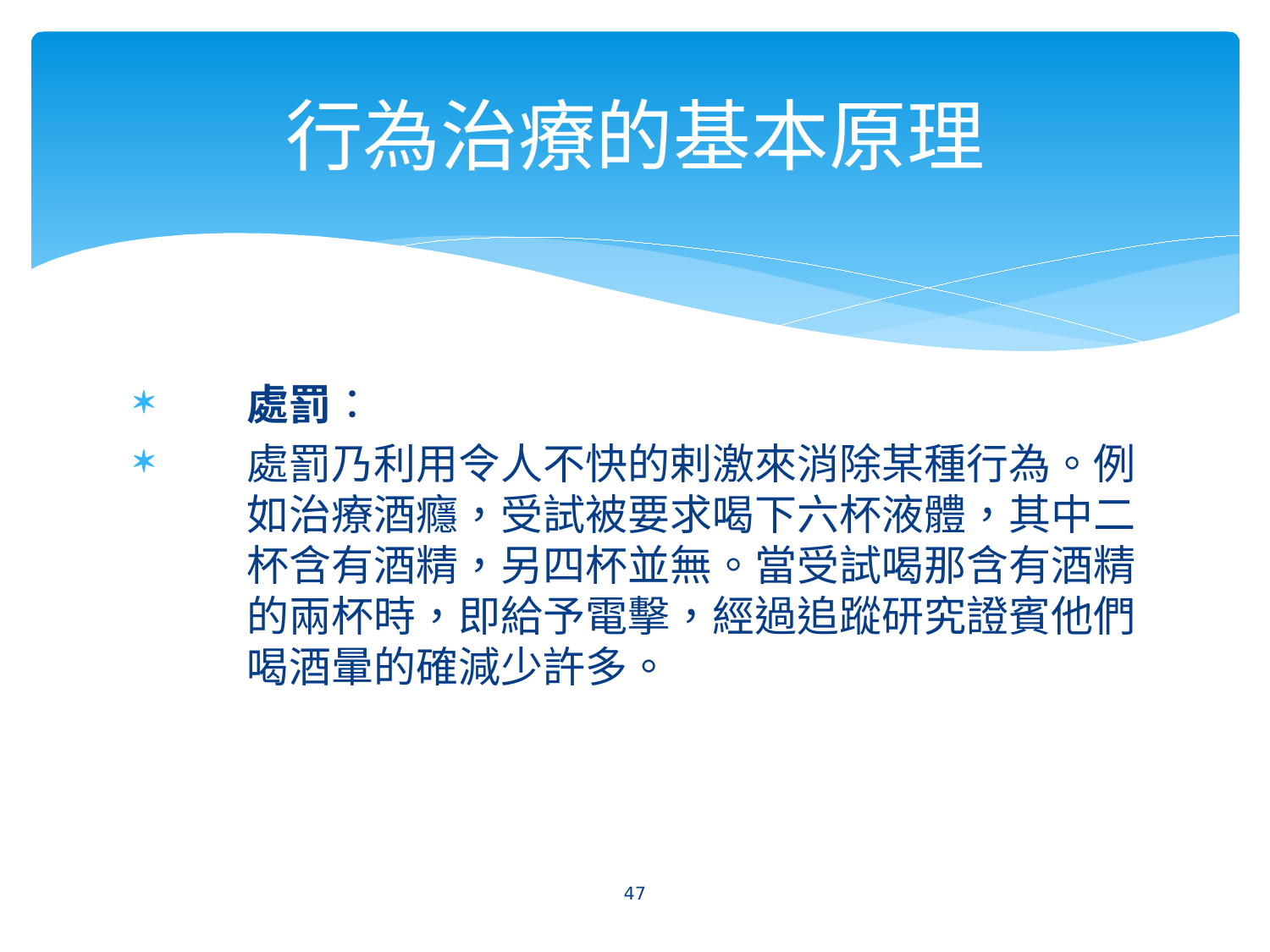

# 行為治療的基本原理
處罰：
處罰乃利用令人不快的剌激來消除某種行為。例如治療酒癮，受試被要求喝下六杯液體，其中二杯含有酒精，另四杯並無。當受試喝那含有酒精的兩杯時，即給予電擊，經過追蹤研究證賓他們喝酒暈的確減少許多。
47